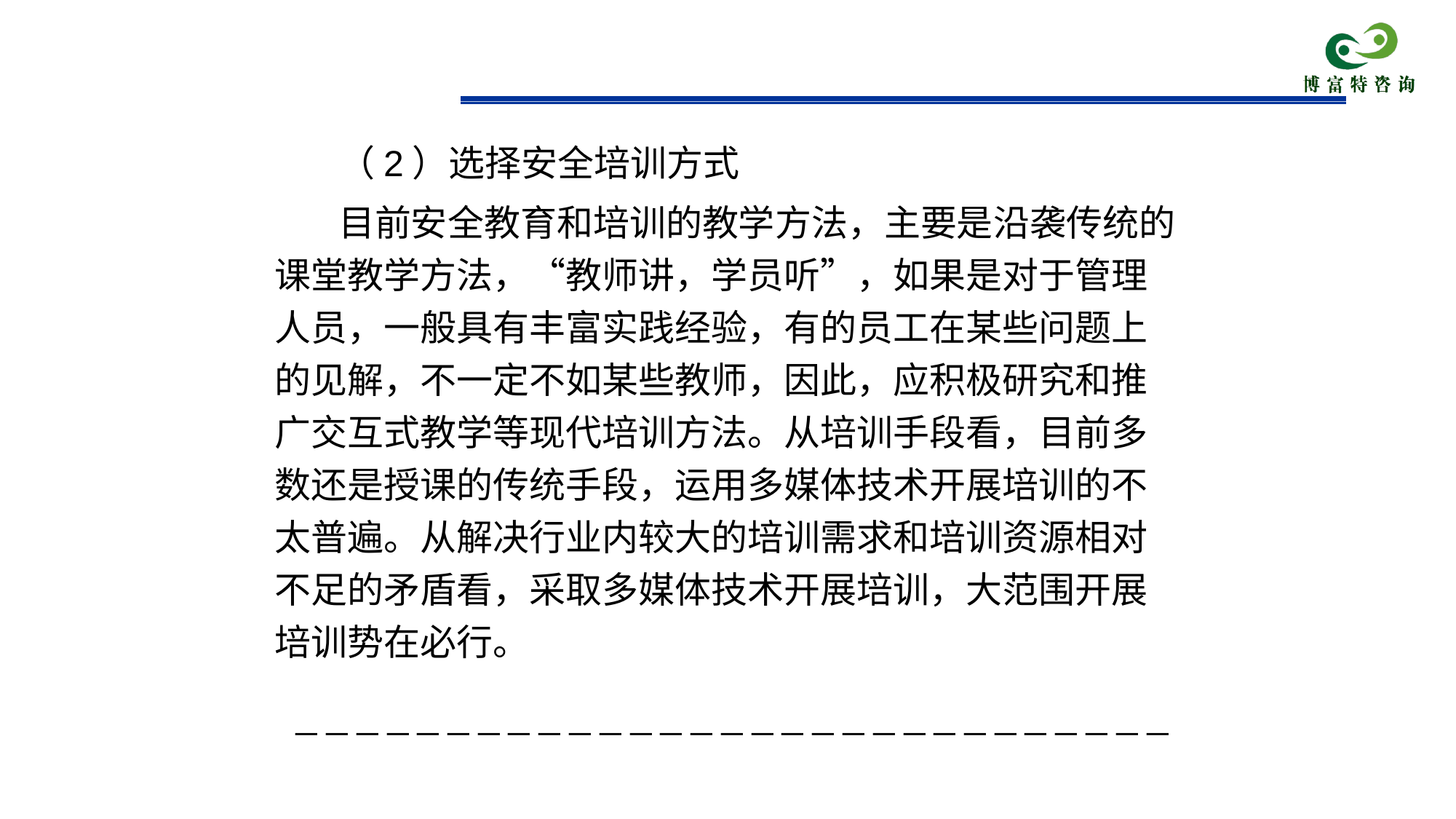

# （2）选择安全培训方式
目前安全教育和培训的教学方法，主要是沿袭传统的课堂教学方法，“教师讲，学员听”，如果是对于管理人员，一般具有丰富实践经验，有的员工在某些问题上的见解，不一定不如某些教师，因此，应积极研究和推广交互式教学等现代培训方法。从培训手段看，目前多数还是授课的传统手段，运用多媒体技术开展培训的不太普遍。从解决行业内较大的培训需求和培训资源相对不足的矛盾看，采取多媒体技术开展培训，大范围开展培训势在必行。
－－－－－－－－－－－－－－－－－－－－－－－－－－－－－